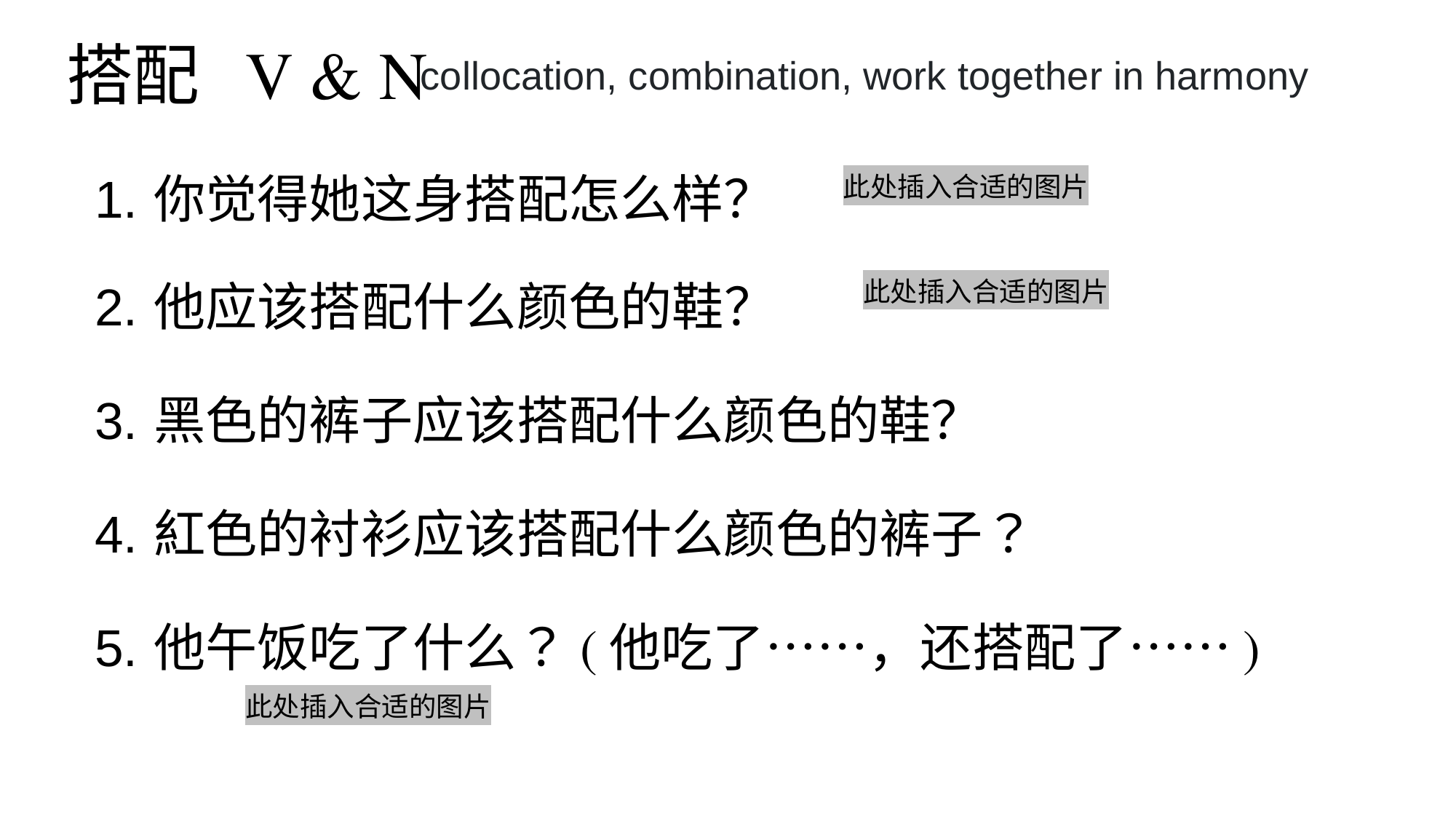

# 搭配  V & N
collocation, combination, work together in harmony
你觉得她这身搭配怎么样？
他应该搭配什么颜色的鞋？
黑色的裤子应该搭配什么颜色的鞋？
紅色的衬衫应该搭配什么颜色的裤子？
他午饭吃了什么？(他吃了……，还搭配了……)

此处插入合适的图片
此处插入合适的图片
此处插入合适的图片